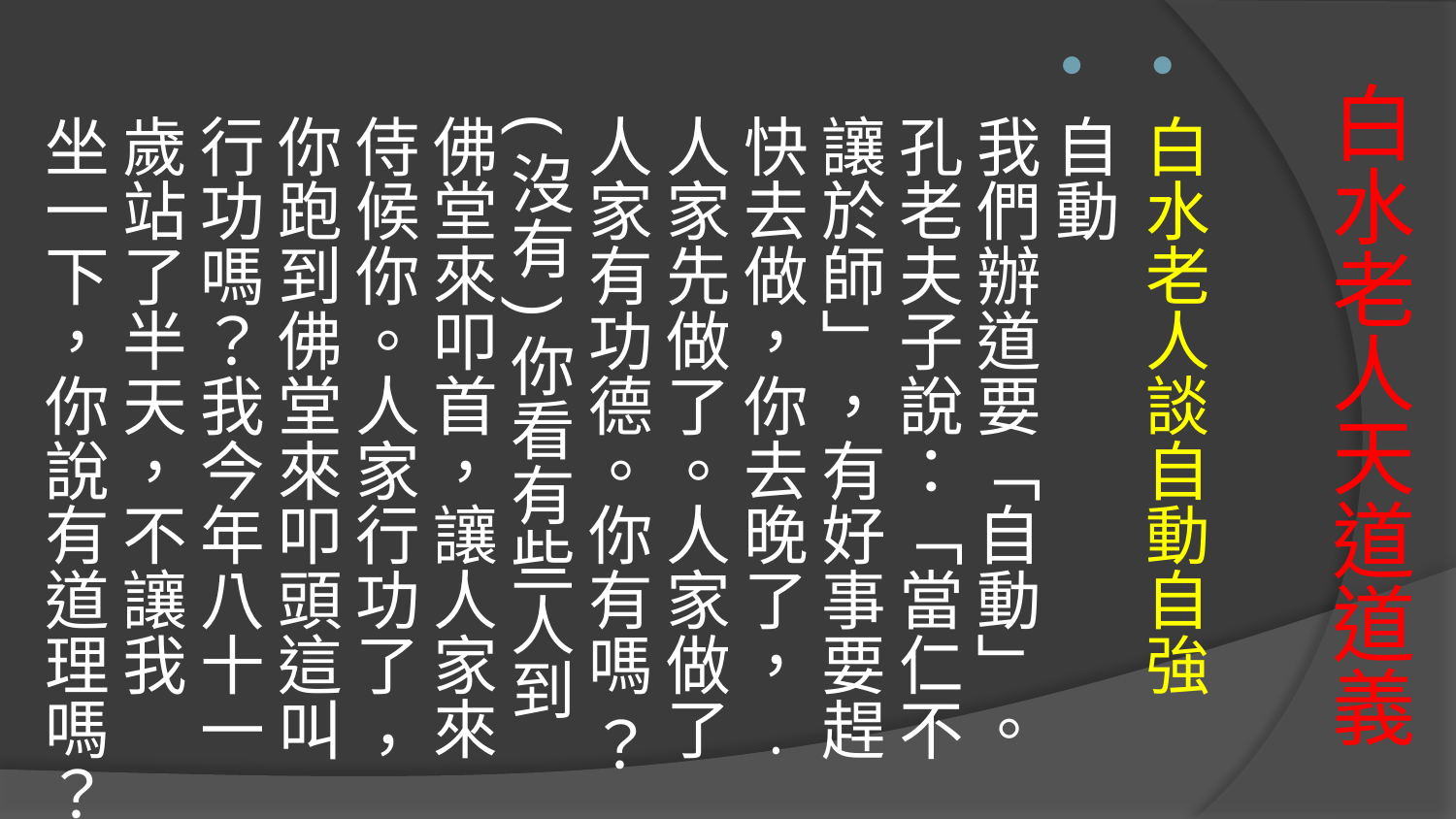

白水老人談自動自強
自動
我們辦道要「自動」。孔老夫子說：「當仁不讓於師」，有好事要趕快去做，你去晚了，﹒人家先做了。人家做了人家有功德。你有嗎 ？(沒有)你看有些人到佛堂來叩首，讓人家來侍候你。人家行功了 ，你跑到佛堂來叩頭這叫行功嗎？我今年八十一歲站了半天，不讓我 坐一下，你說有道理嗎？
# 白水老人天道道義